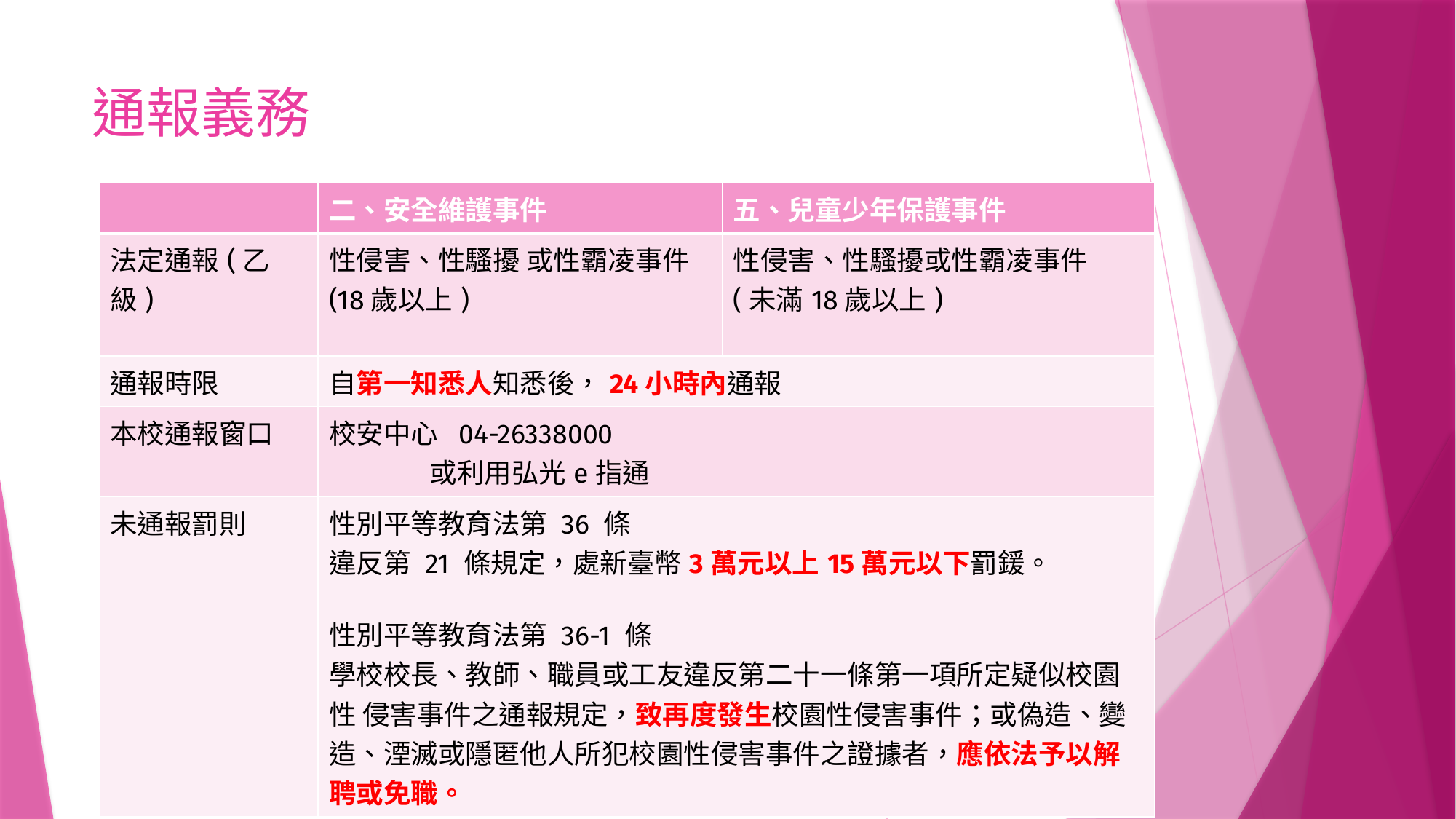

# 通報義務
|  | 二、安全維護事件 | 五、兒童少年保護事件 |
| --- | --- | --- |
| 法定通報(乙級) | 性侵害、性騷擾 或性霸凌事件 (18歲以上) | 性侵害、性騷擾或性霸凌事件 (未滿18歲以上) |
| 通報時限 | 自第一知悉人知悉後，24小時內通報 |  |
| 本校通報窗口 | 校安中心 04-26338000 或利用弘光e指通 |  |
| 未通報罰則 | 性別平等教育法第 36 條 違反第 21 條規定，處新臺幣3萬元以上15萬元以下罰鍰。 性別平等教育法第 36-1 條 學校校長、教師、職員或工友違反第二十一條第一項所定疑似校園性 侵害事件之通報規定，致再度發生校園性侵害事件；或偽造、變造、湮滅或隱匿他人所犯校園性侵害事件之證據者，應依法予以解聘或免職。 |  |